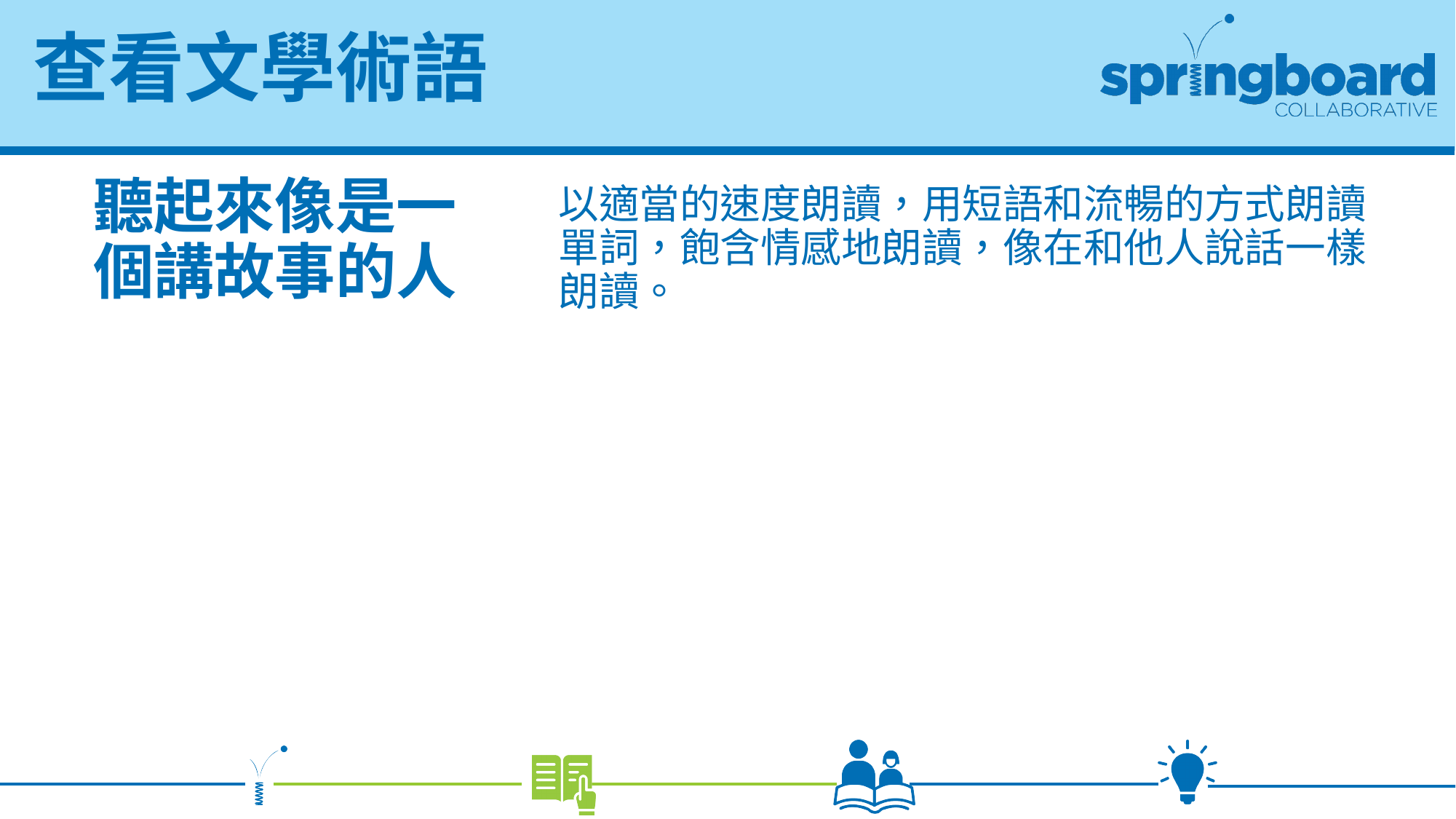

# 查看文學術語
以適當的速度朗讀，用短語和流暢的方式朗讀單詞，飽含情感地朗讀，像在和他人說話一樣朗讀。
聽起來像是一個講故事的人